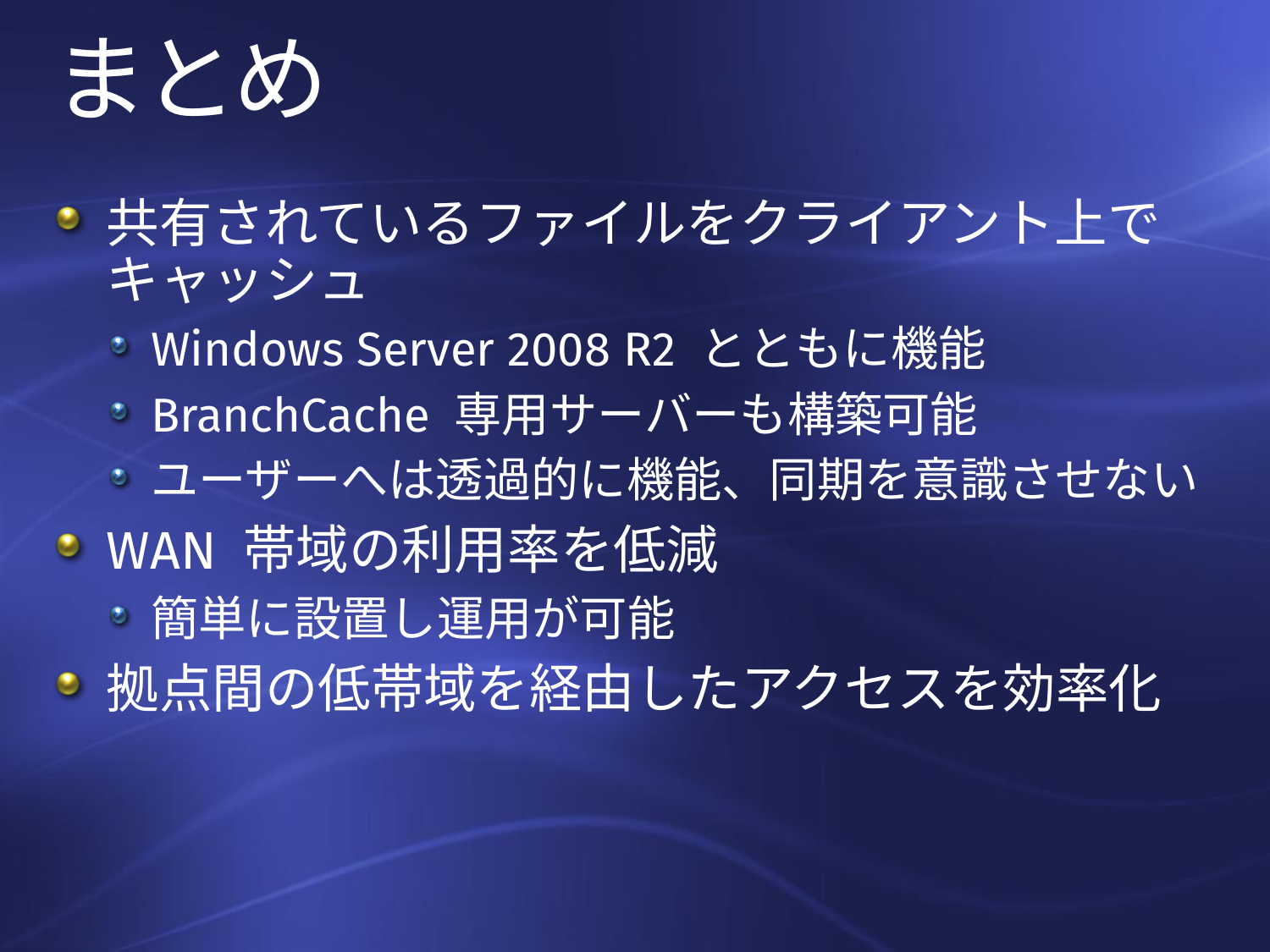

# まとめ
共有されているファイルをクライアント上でキャッシュ
Windows Server 2008 R2 とともに機能
BranchCache 専用サーバーも構築可能
ユーザーへは透過的に機能、同期を意識させない
WAN 帯域の利用率を低減
簡単に設置し運用が可能
拠点間の低帯域を経由したアクセスを効率化